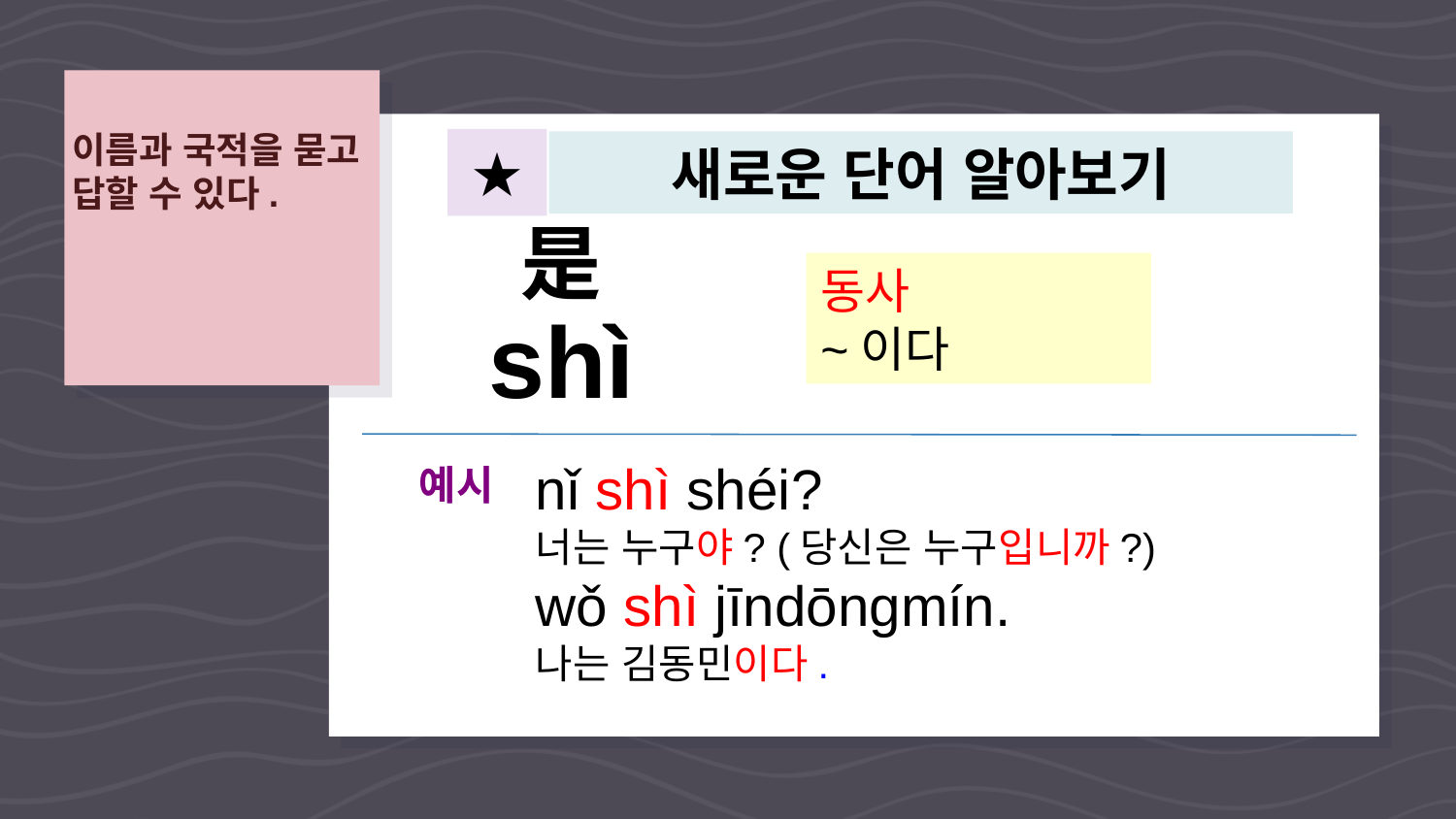

이름과 국적을 묻고 답할 수 있다.
★
새로운 단어 알아보기
是
동사
~이다
shì
nǐ shì shéi?
너는 누구야? (당신은 누구입니까?)
wǒ shì jīndōngmín.
나는 김동민이다.
예시